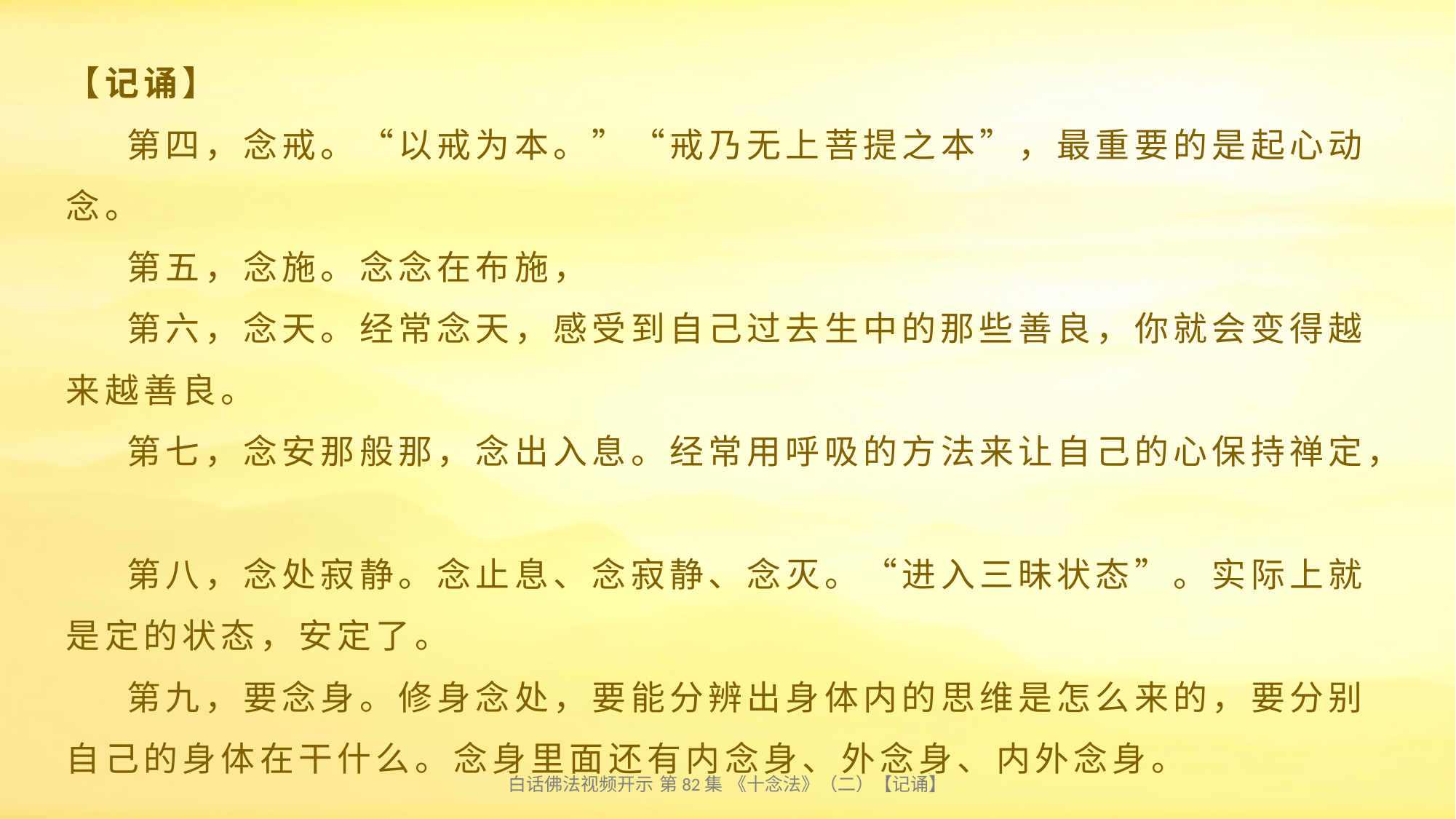

# 【记诵】 第四，念戒。“以戒为本。”“戒乃无上菩提之本”，最重要的是起心动念。 第五，念施。念念在布施， 第六，念天。经常念天，感受到自己过去生中的那些善良，你就会变得越来越善良。 第七，念安那般那，念出入息。经常用呼吸的方法来让自己的心保持禅定， 第八，念处寂静。念止息、念寂静、念灭。“进入三昧状态”。实际上就是定的状态，安定了。 第九，要念身。修身念处，要能分辨出身体内的思维是怎么来的，要分别自己的身体在干什么。念身里面还有内念身、外念身、内外念身。
白话佛法视频开示 第82集 《十念法》（二）【记诵】